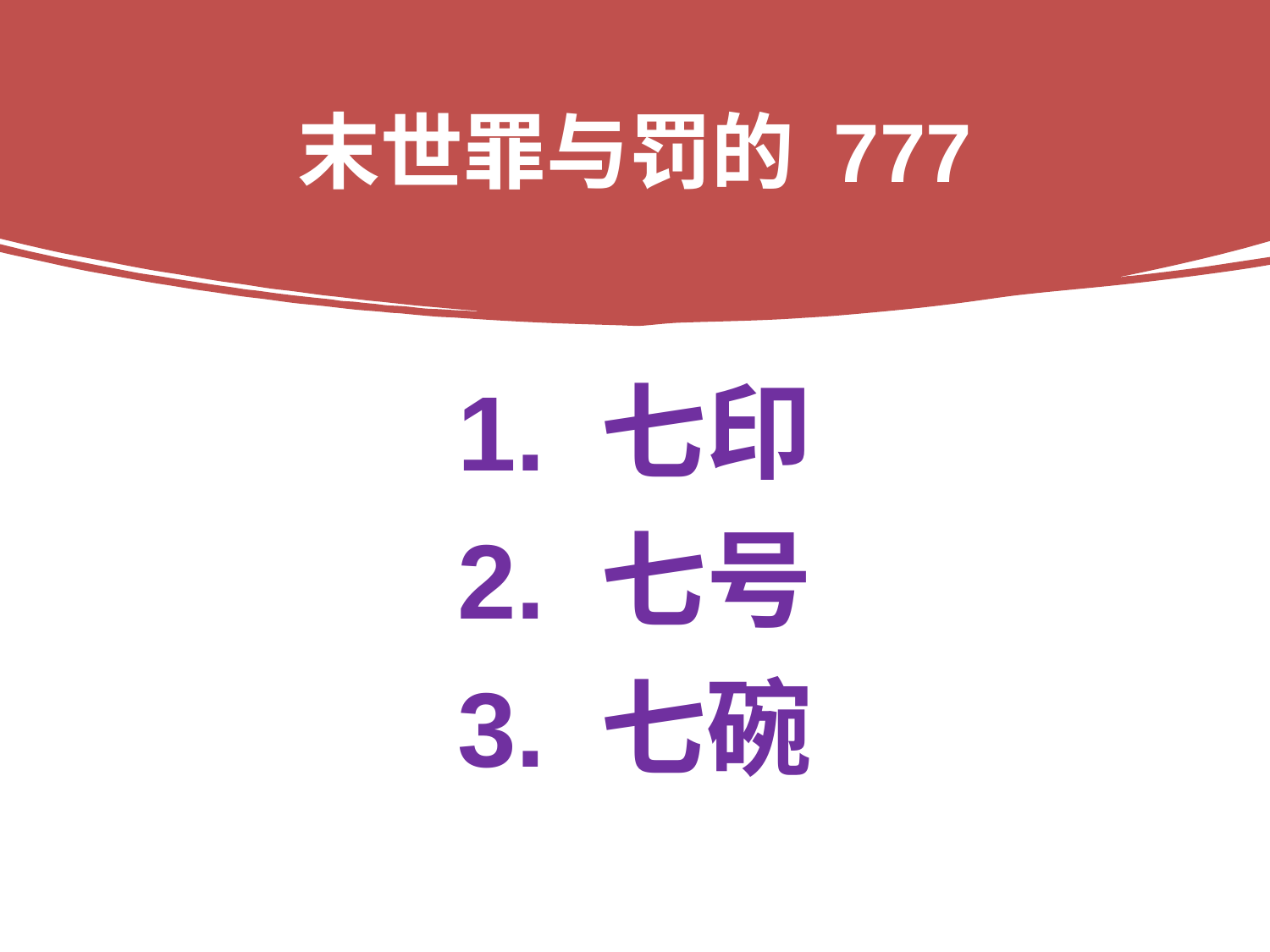

# 末世罪与罚的 777
1. 七印
2. 七号
3. 七碗